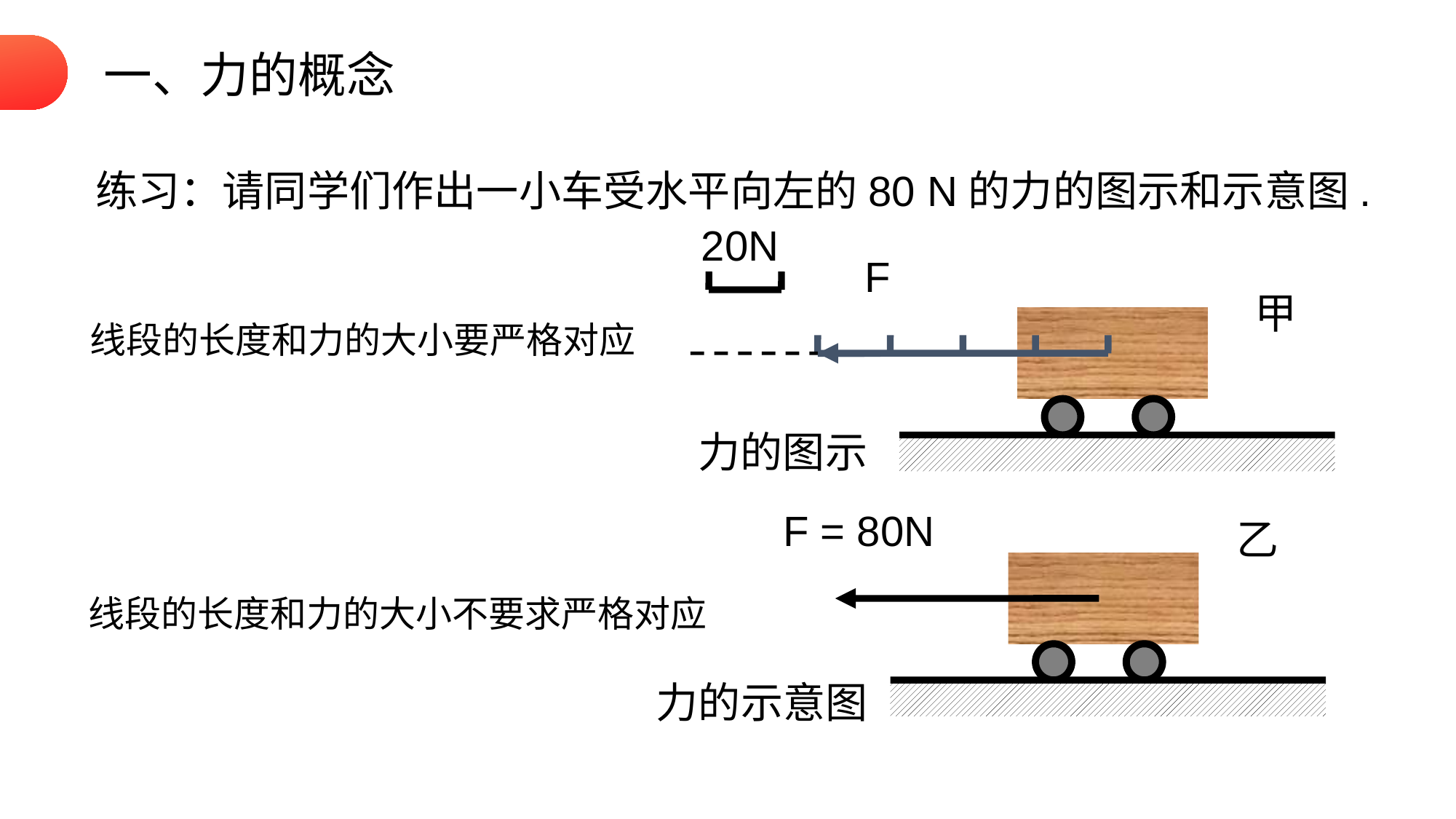

一、力的概念
练习：请同学们作出一小车受水平向左的80 N的力的图示和示意图.
20N
F

甲

线段的长度和力的大小要严格对应

力的图示
F = 80N
乙

线段的长度和力的大小不要求严格对应

力的示意图